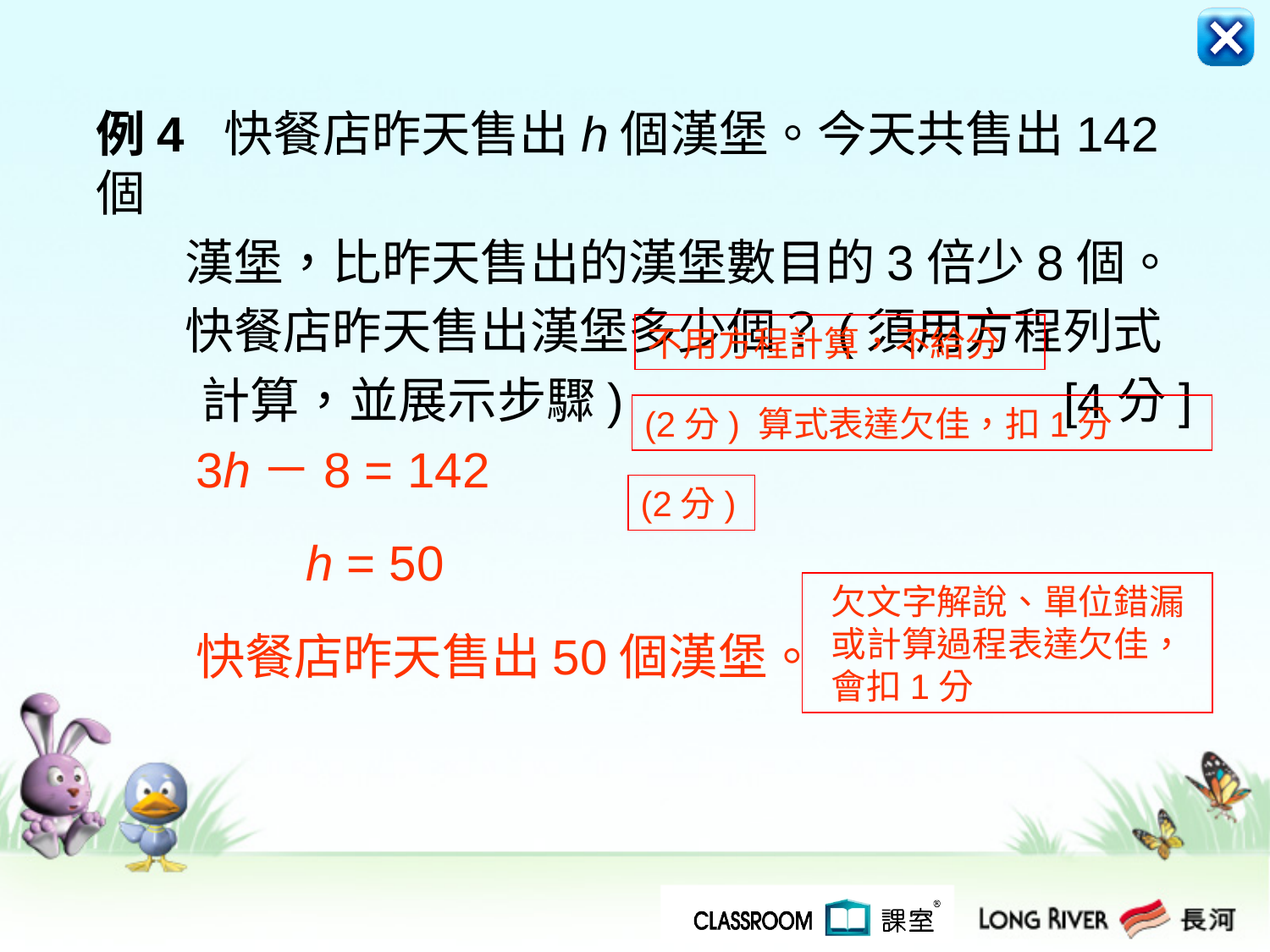

例4  快餐店昨天售出h個漢堡。今天共售出142個
       漢堡，比昨天售出的漢堡數目的3倍少8個。
       快餐店昨天售出漢堡多少個？(須用方程列式
 　   計算，並展示步驟)                                [4分]
	3h－8 = 142
	        h = 50
	快餐店昨天售出50個漢堡。
不用方程計算，不給分
(2分) 算式表達欠佳，扣1分
(2分)
 欠文字解說、單位錯漏
 或計算過程表達欠佳，
 會扣1分